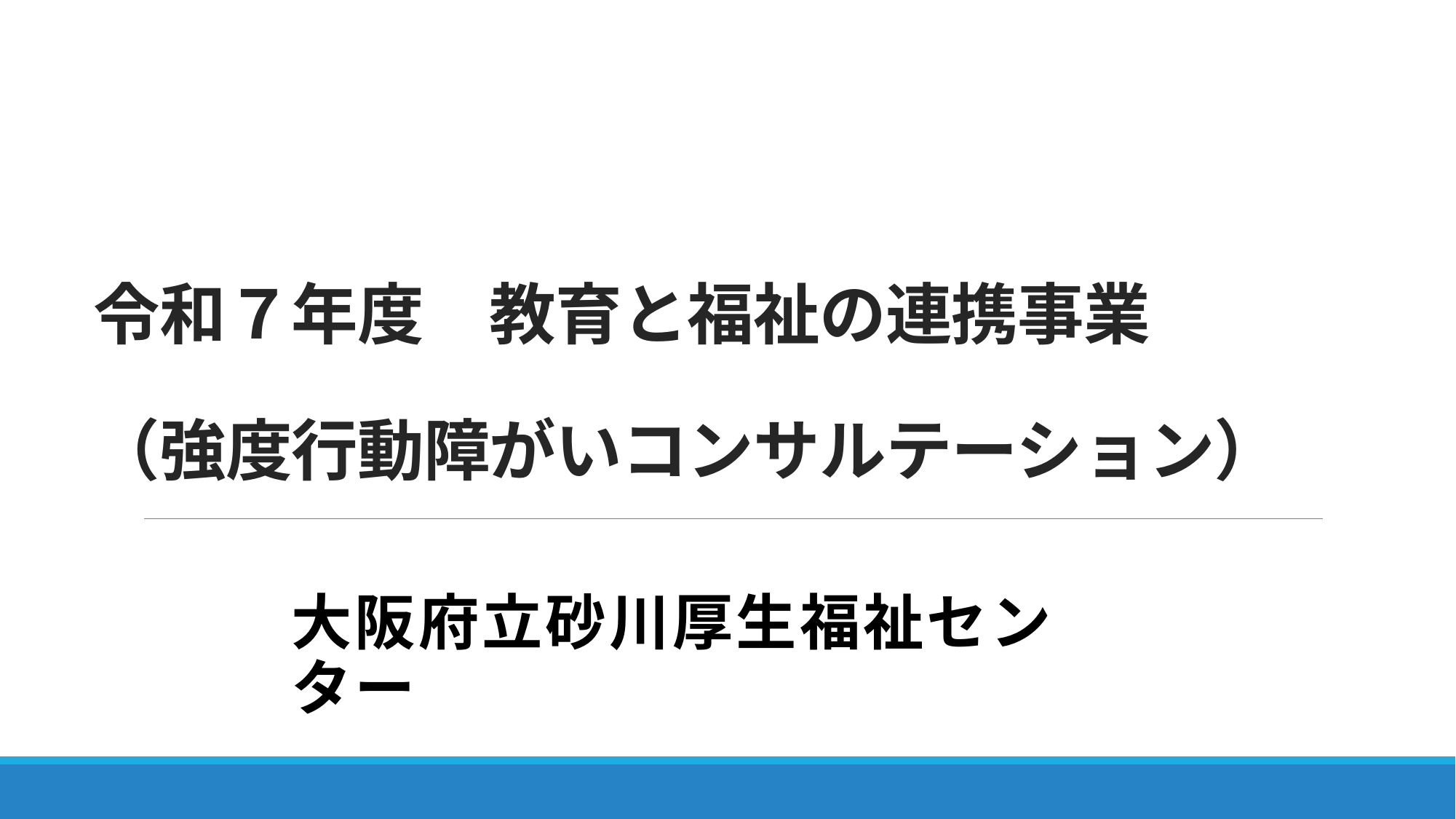

# 令和７年度　教育と福祉の連携事業 （強度行動障がいコンサルテーション）
大阪府立砂川厚生福祉センター